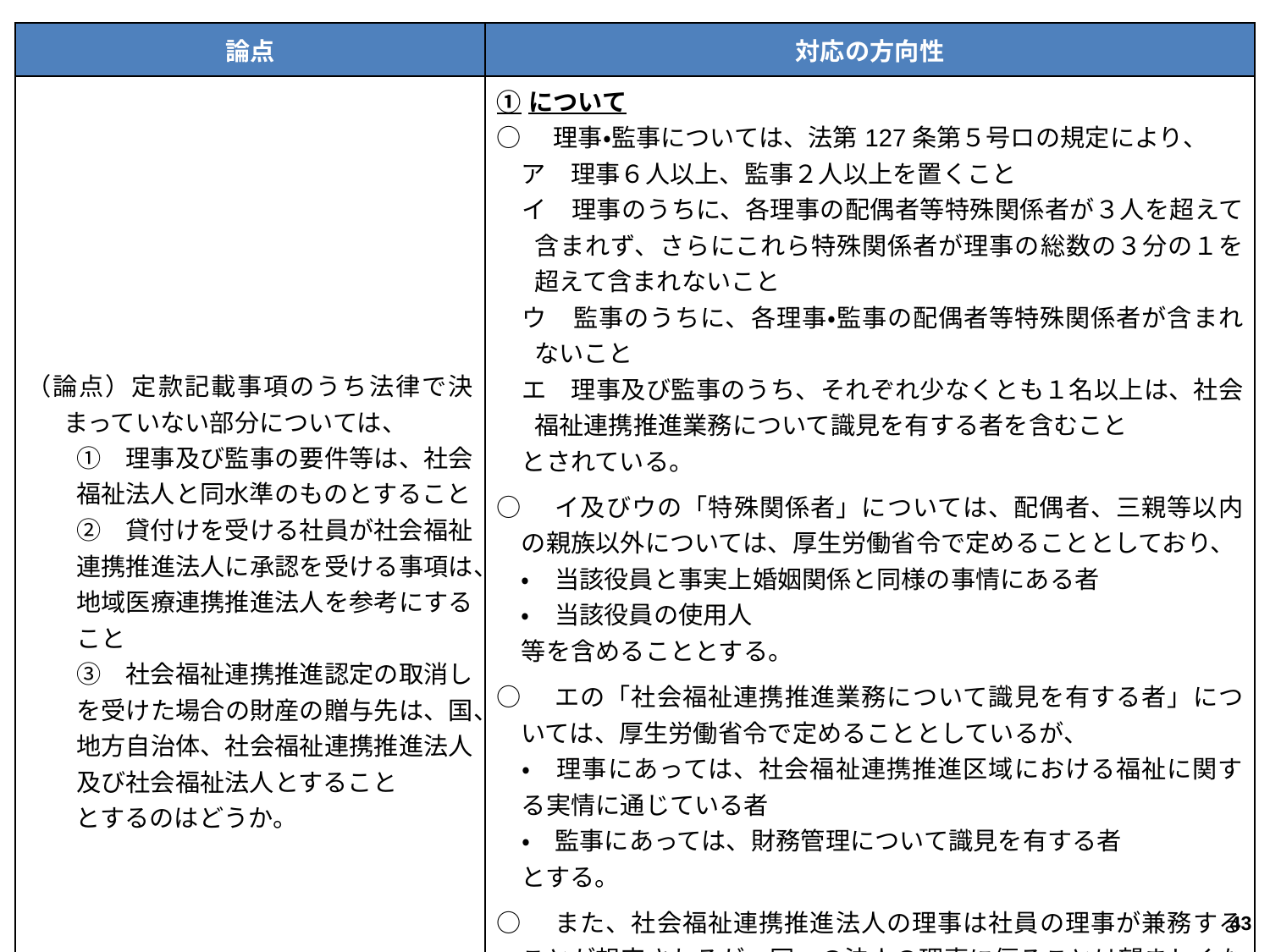

| 論点 | 対応の方向性 |
| --- | --- |
| （論点）定款記載事項のうち法律で決まっていない部分については、 　　①　理事及び監事の要件等は、社会福祉法人と同水準のものとすること 　　②　貸付けを受ける社員が社会福祉連携推進法人に承認を受ける事項は、地域医療連携推進法人を参考にすること 　　③　社会福祉連携推進認定の取消しを受けた場合の財産の贈与先は、国、地方自治体、社会福祉連携推進法人及び社会福祉法人とすること 　　とするのはどうか。 | ①について ○　理事・監事については、法第127条第５号ロの規定により、 　ア　理事６人以上、監事２人以上を置くこと 　イ　理事のうちに、各理事の配偶者等特殊関係者が３人を超えて含まれず、さらにこれら特殊関係者が理事の総数の３分の１を超えて含まれないこと 　ウ　監事のうちに、各理事・監事の配偶者等特殊関係者が含まれないこと 　エ　理事及び監事のうち、それぞれ少なくとも１名以上は、社会福祉連携推進業務について識見を有する者を含むこと 　とされている。 ○　イ及びウの「特殊関係者」については、配偶者、三親等以内の親族以外については、厚生労働省令で定めることとしており、 　・　当該役員と事実上婚姻関係と同様の事情にある者 　・　当該役員の使用人 　等を含めることとする。 ○　エの「社会福祉連携推進業務について識見を有する者」については、厚生労働省令で定めることとしているが、 　・　理事にあっては、社会福祉連携推進区域における福祉に関する実情に通じている者 　・　監事にあっては、財務管理について識見を有する者 　とする。 ○　また、社会福祉連携推進法人の理事は社員の理事が兼務することが想定されるが、同一の法人の理事に偏ることは望ましくないため、同一の法人からの理事は、理事の総数の３分の１を超えてはならないこととする。ただし、社員の数が２である社会福祉連携推進法人については、理事の総数の２分の１を超えてはならないものとする。 |
43